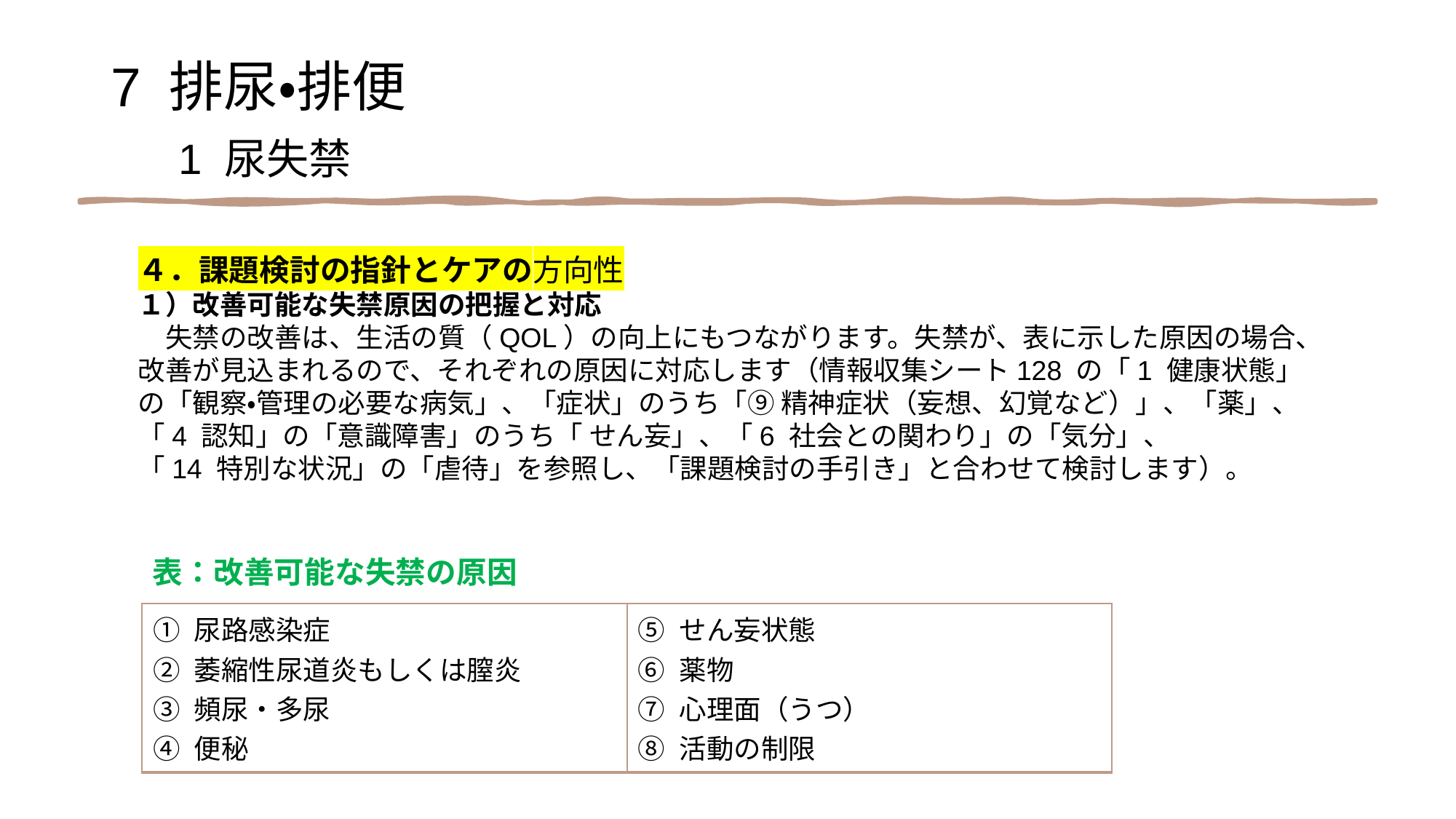

7 排尿・排便
　1 尿失禁

４．課題検討の指針とケアの方向性
１）改善可能な失禁原因の把握と対応
　失禁の改善は、生活の質（QOL）の向上にもつながります。失禁が、表に示した原因の場合、改善が見込まれるので、それぞれの原因に対応します（情報収集シート128 の「1 健康状態」の「観察・管理の必要な病気」、「症状」のうち「⑨ 精神症状（妄想、幻覚など）」、「薬」、「4 認知」の「意識障害」のうち「 せん妄」、「6 社会との関わり」の「気分」、
「14 特別な状況」の「虐待」を参照し、「課題検討の手引き」と合わせて検討します）。
表：改善可能な失禁の原因
| ① 尿路感染症 ② 萎縮性尿道炎もしくは膣炎 ③ 頻尿・多尿 ④ 便秘 | ⑤ せん妄状態 ⑥ 薬物 ⑦ 心理面（うつ） ⑧ 活動の制限 |
| --- | --- |